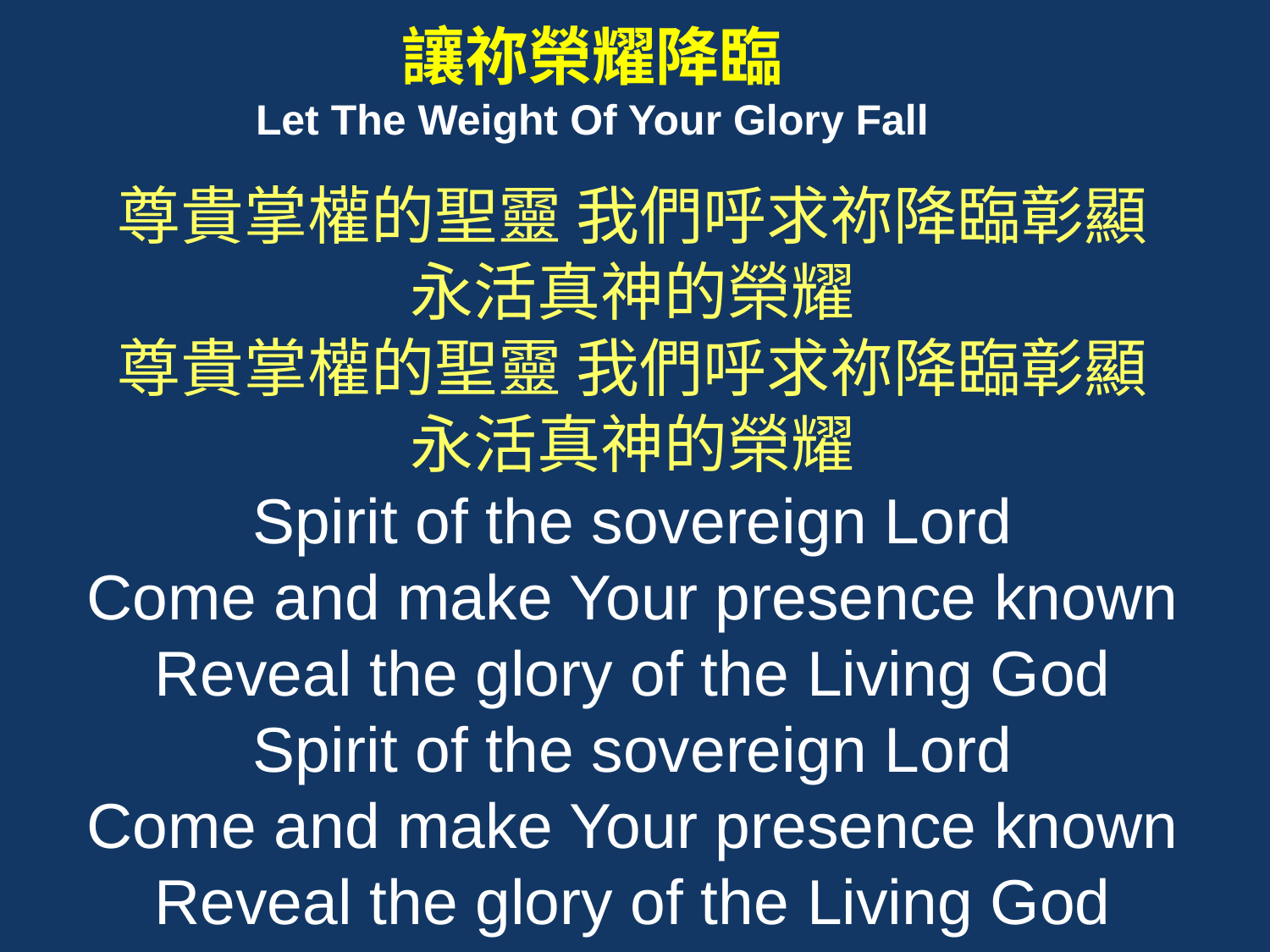

讓祢榮耀降臨
Let The Weight Of Your Glory Fall
尊貴掌權的聖靈 我們呼求祢降臨彰顯
永活真神的榮耀
尊貴掌權的聖靈 我們呼求祢降臨彰顯
永活真神的榮耀
Spirit of the sovereign Lord
Come and make Your presence known
Reveal the glory of the Living God
Spirit of the sovereign Lord
Come and make Your presence known
Reveal the glory of the Living God